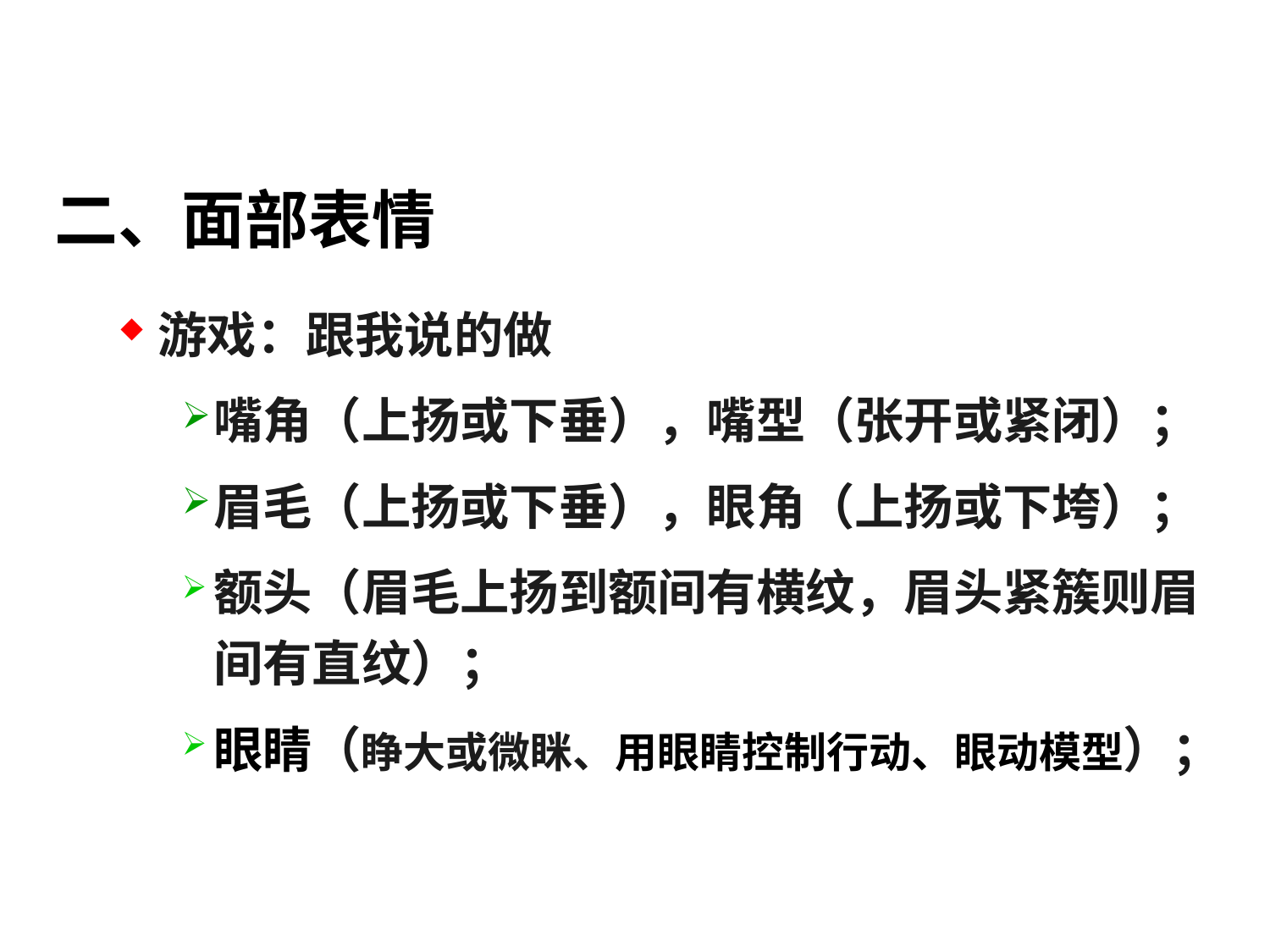

二、面部表情
游戏：跟我说的做
嘴角（上扬或下垂），嘴型（张开或紧闭）；
眉毛（上扬或下垂），眼角（上扬或下垮）；
额头（眉毛上扬到额间有横纹，眉头紧簇则眉间有直纹）；
眼睛（睁大或微眯、用眼睛控制行动、眼动模型）；